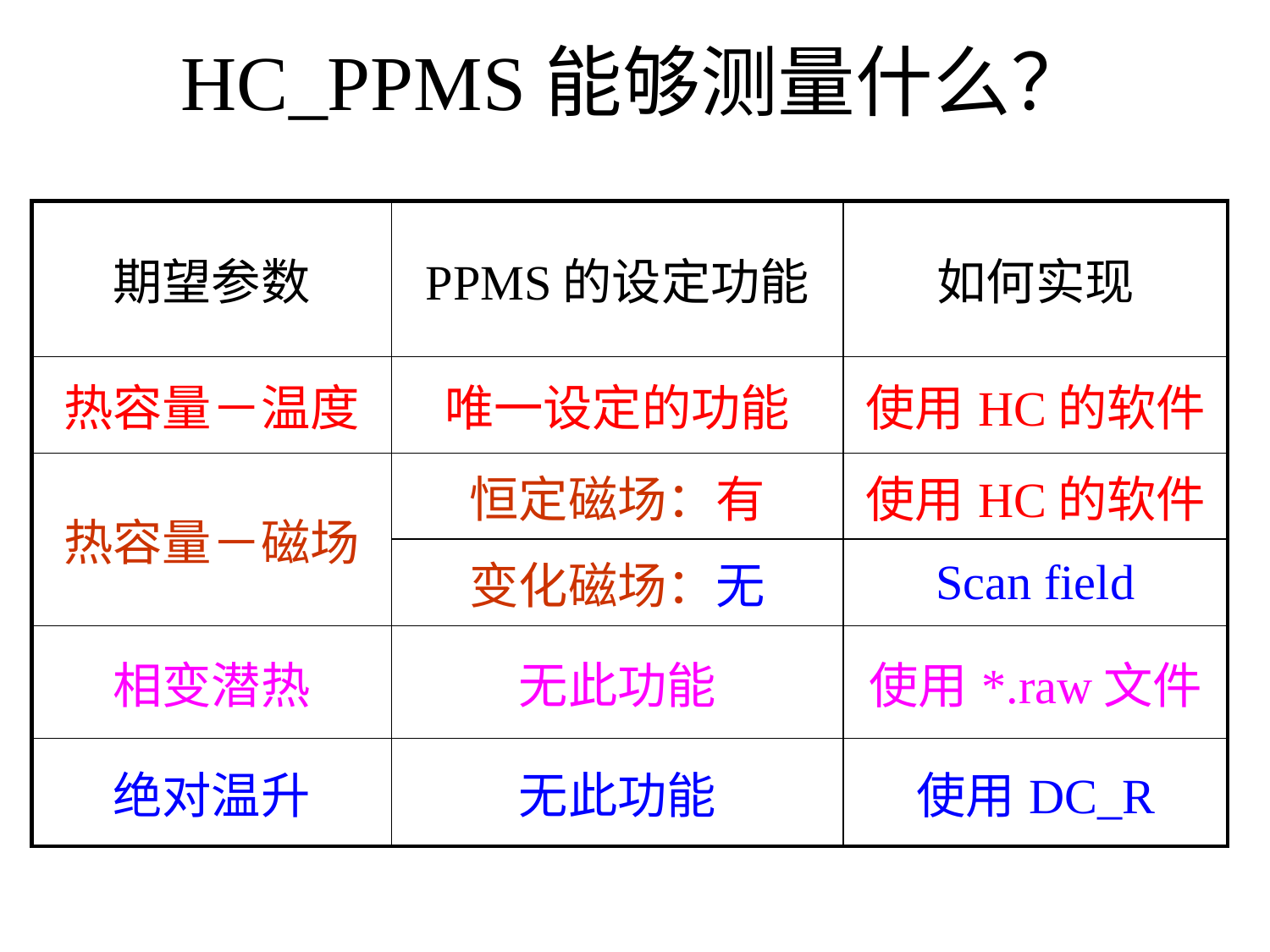

# HC_PPMS能够测量什么？
| 期望参数 | PPMS的设定功能 | 如何实现 |
| --- | --- | --- |
| 热容量－温度 | 唯一设定的功能 | 使用HC的软件 |
| 热容量－磁场 | 恒定磁场：有 | 使用HC的软件 |
|  | 变化磁场：无 | Scan field |
| 相变潜热 | 无此功能 | 使用\*.raw文件 |
| 绝对温升 | 无此功能 | 使用DC\_R |